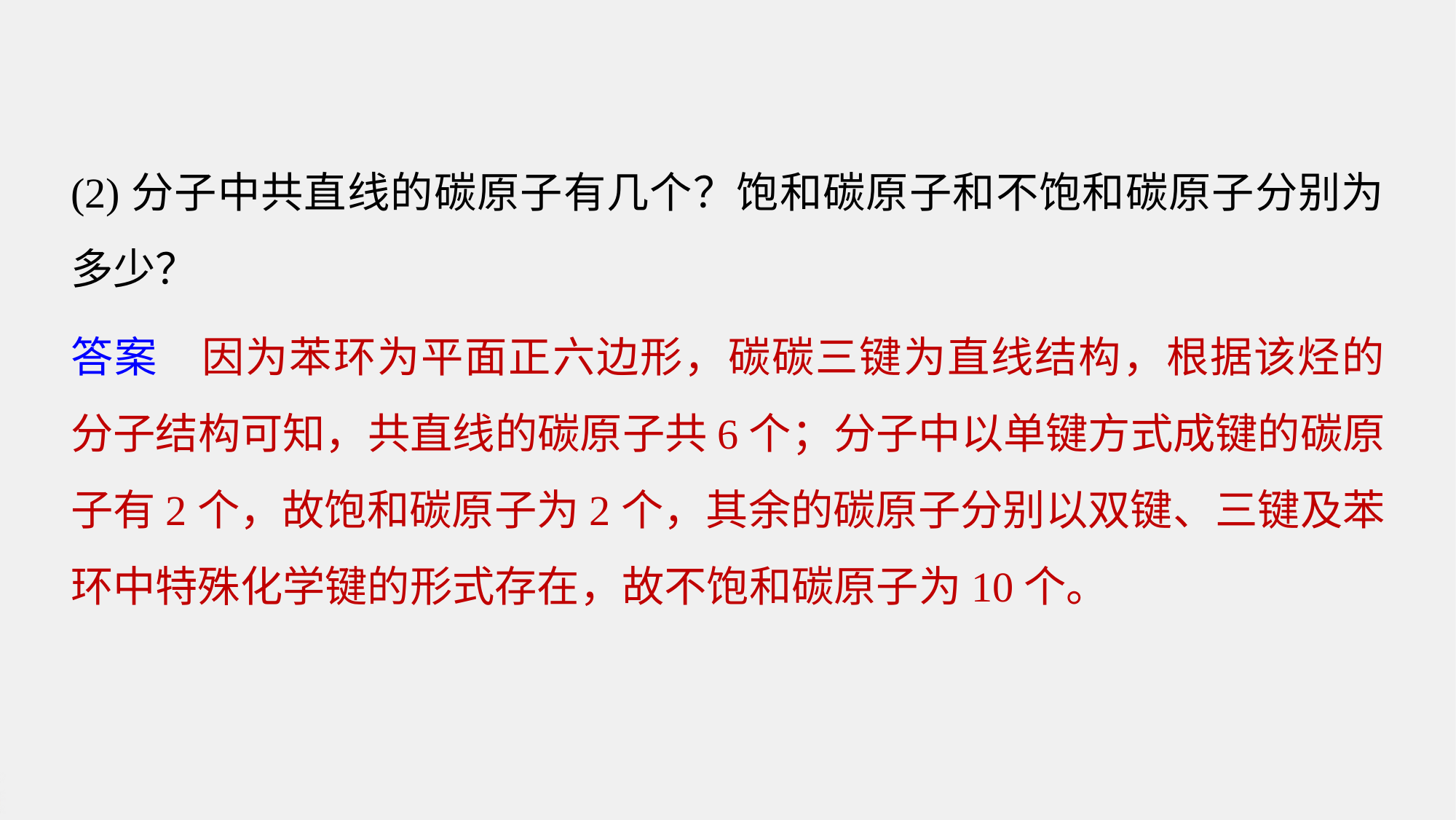

(2)分子中共直线的碳原子有几个？饱和碳原子和不饱和碳原子分别为多少？
答案　因为苯环为平面正六边形，碳碳三键为直线结构，根据该烃的分子结构可知，共直线的碳原子共6个；分子中以单键方式成键的碳原子有2个，故饱和碳原子为2个，其余的碳原子分别以双键、三键及苯环中特殊化学键的形式存在，故不饱和碳原子为10个。